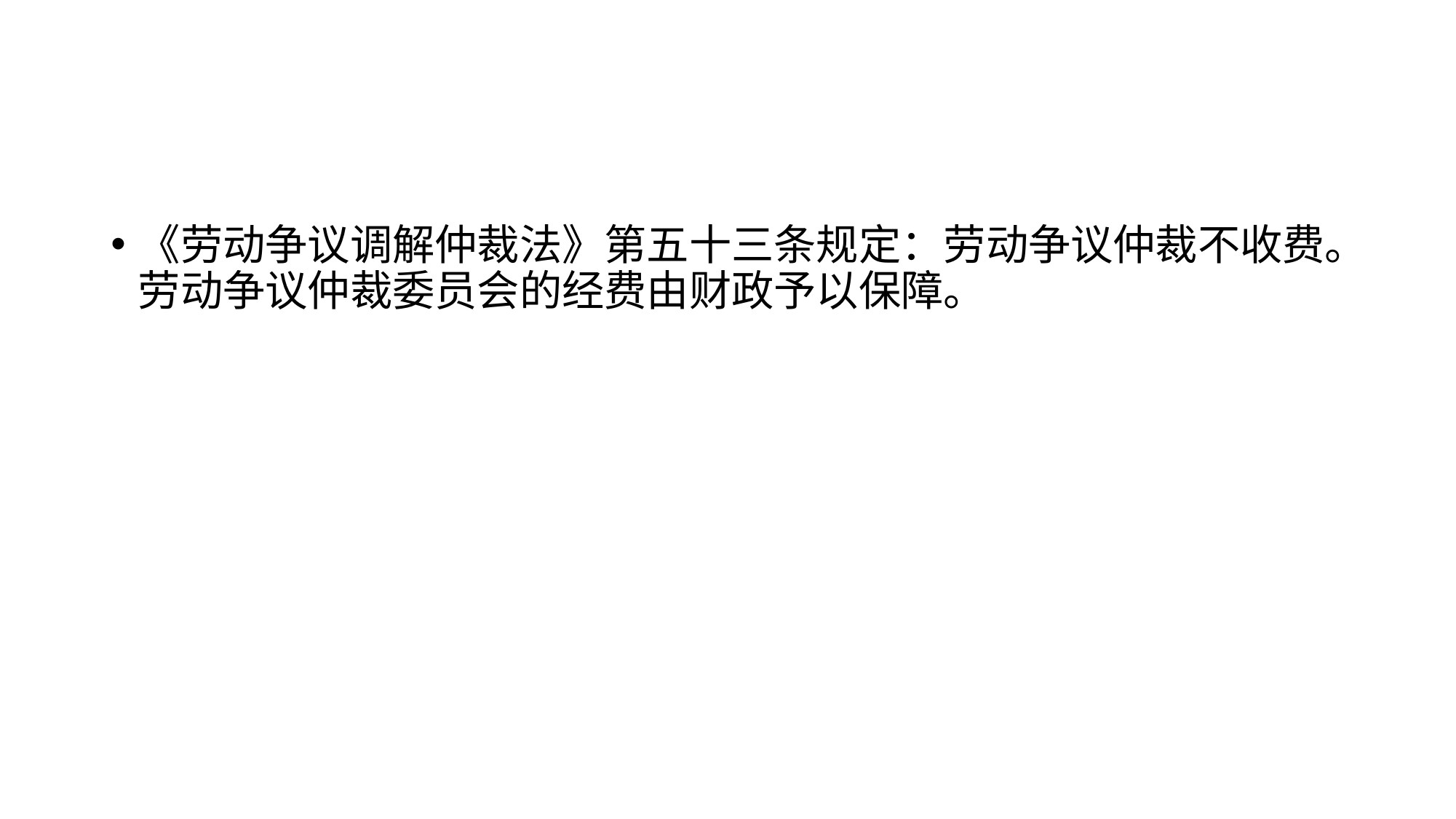

#
《劳动争议调解仲裁法》第五十三条规定：劳动争议仲裁不收费。劳动争议仲裁委员会的经费由财政予以保障。